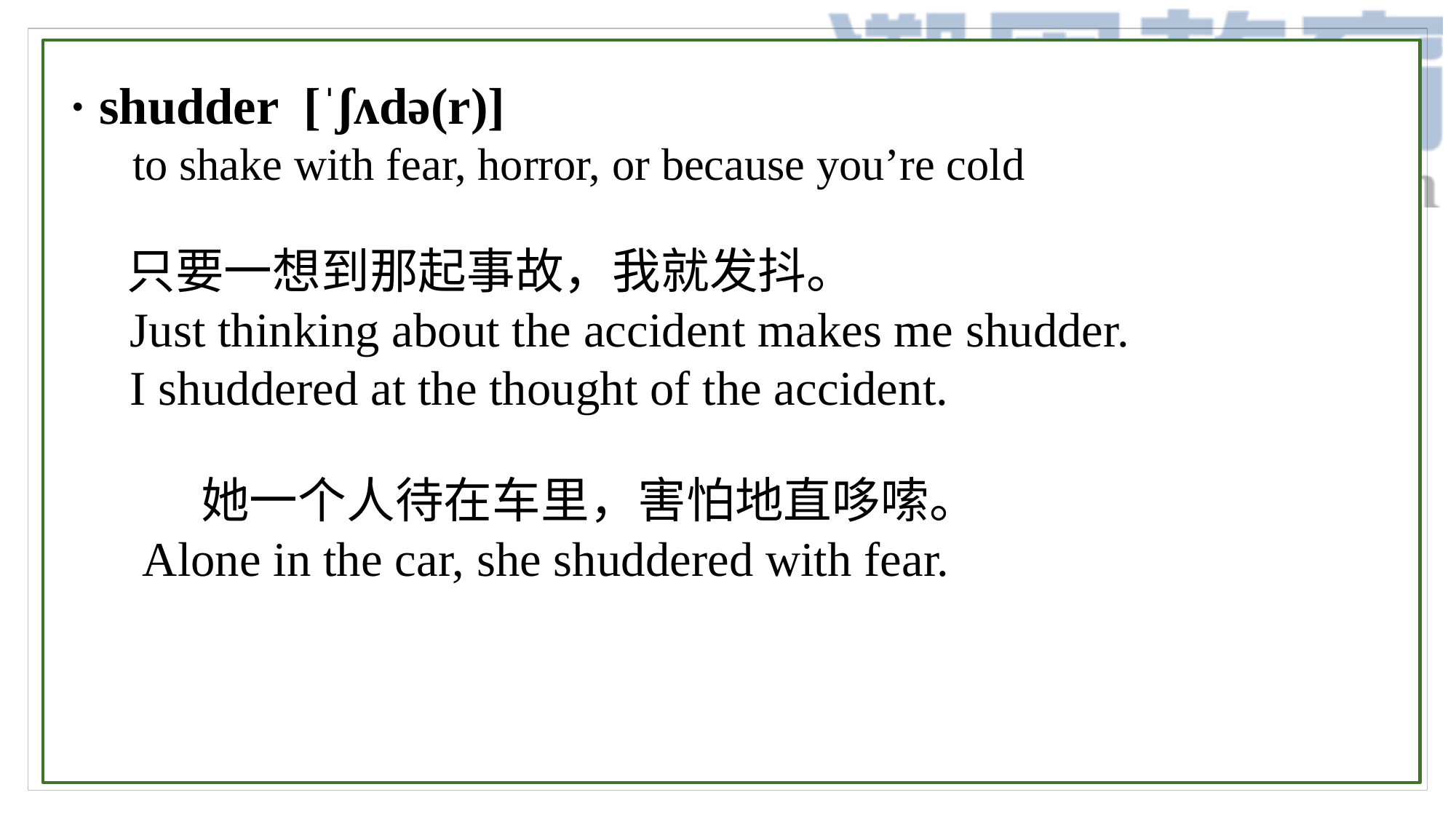

· shudder  [ˈʃʌdə(r)]
      to shake with fear, horror, or because you’re cold

     只要一想到那起事故，我就发抖。
     Just thinking about the accident makes me shudder.
     I shuddered at the thought of the accident.

	 她一个人待在车里，害怕地直哆嗦。
      Alone in the car, she shuddered with fear.